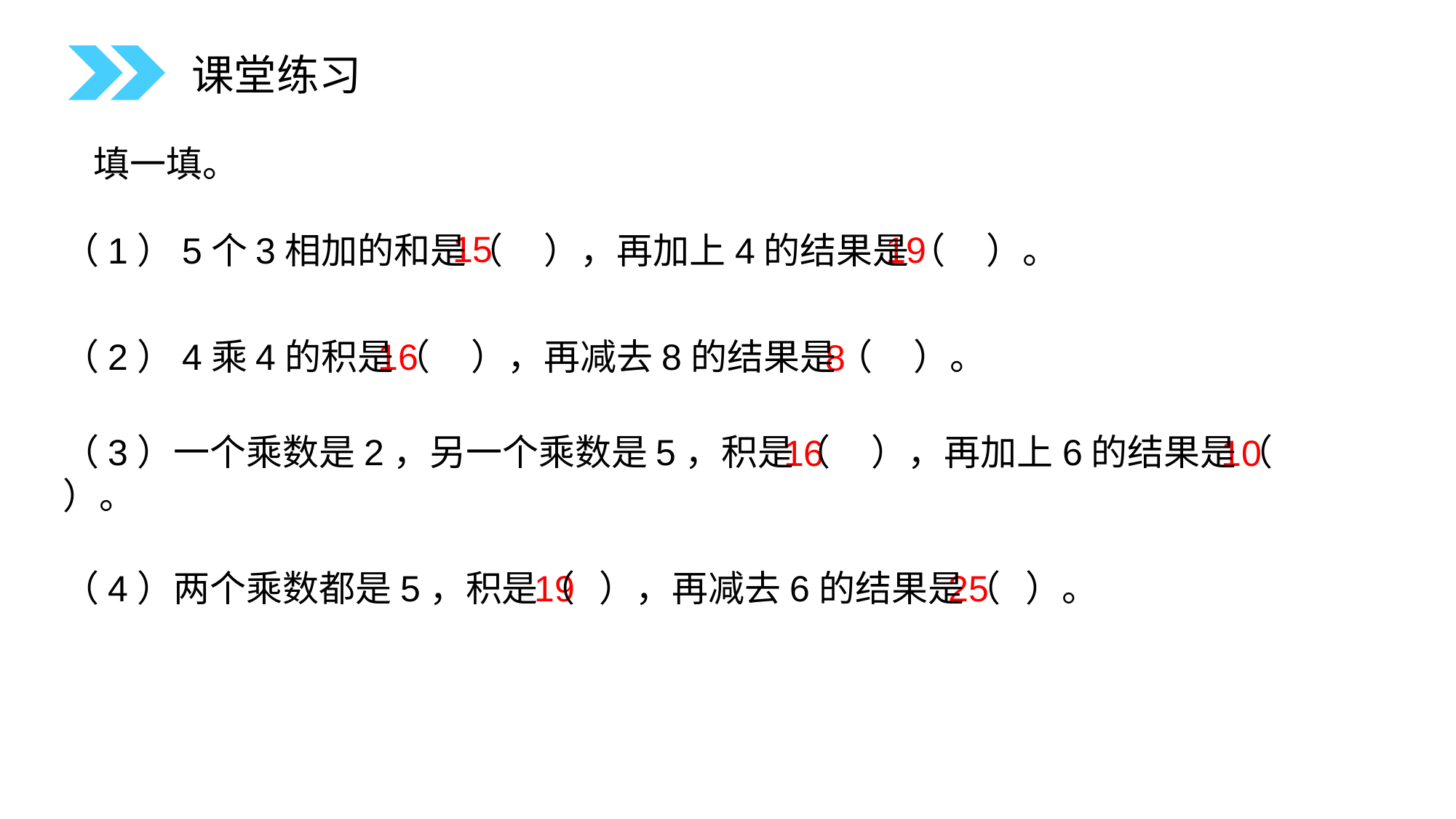

课堂练习
填一填。
15
19
（1）5个3相加的和是（     ），再加上4的结果是（     ）。
（2）4乘4的积是（     ），再减去8的结果是（     ）。
（3）一个乘数是2，另一个乘数是5，积是（     ），再加上6的结果是（      ）。
（4）两个乘数都是5，积是（   ），再减去6的结果是（   ）。
16
8
16
10
19
25